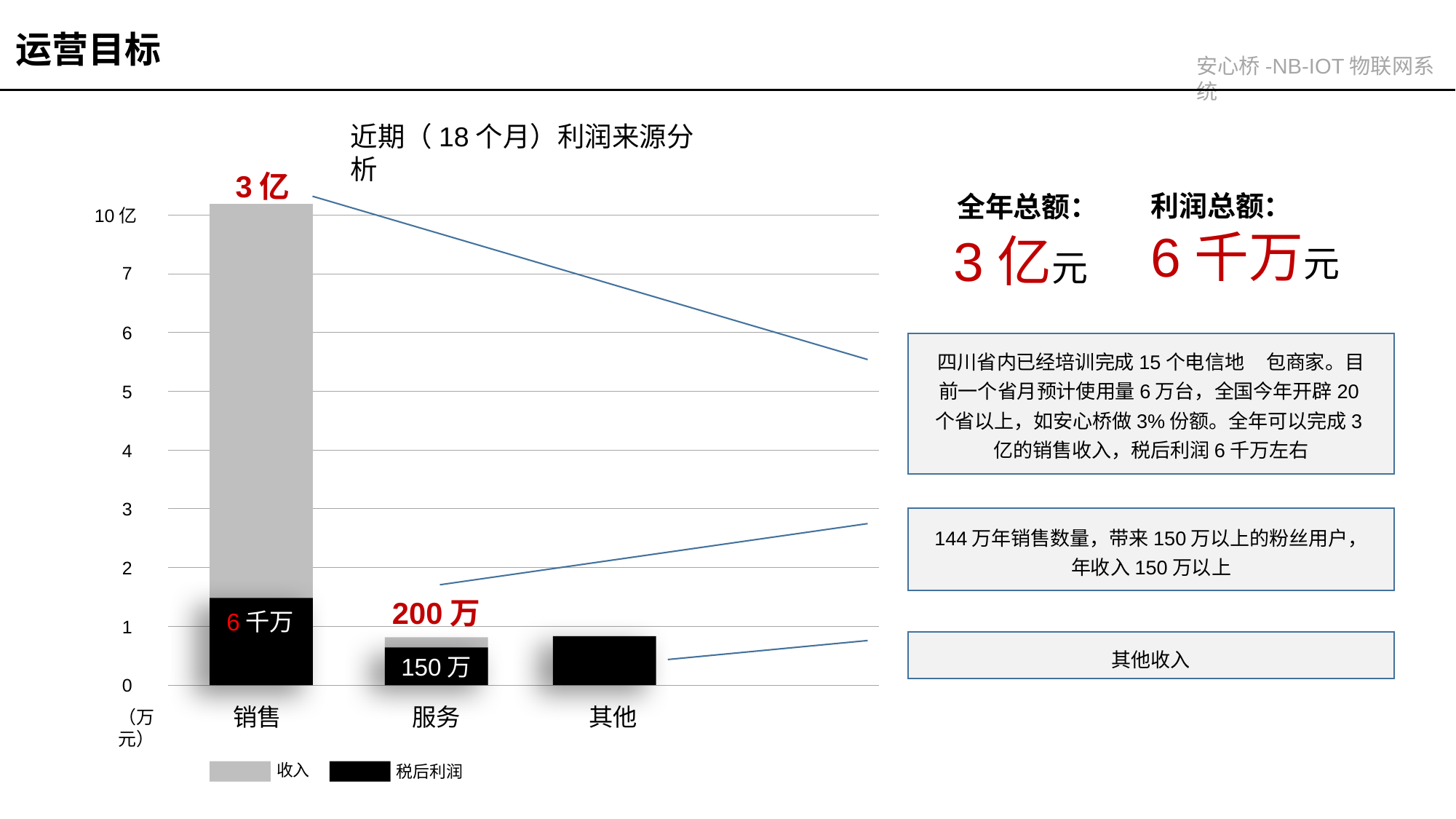

运营目标
安心桥-NB-IOT物联网系统
近期（18个月）利润来源分析
3亿
利润总额：
全年总额：
6千万元
3亿元

10亿
7
6

四川省内已经培训完成15个电信地     包商家。目前一个省月预计使用量6万台，全国今年开辟20个省以上，如安心桥做3%份额。全年可以完成3亿的销售收入，税后利润6千万左右
5
4
3

144万年销售数量，带来150万以上的粉丝用户，年收入150万以上
2
200万

170万
6千万
1

其他收入

150万
0
销售
服务
其他
（万元）
收入

税后利润